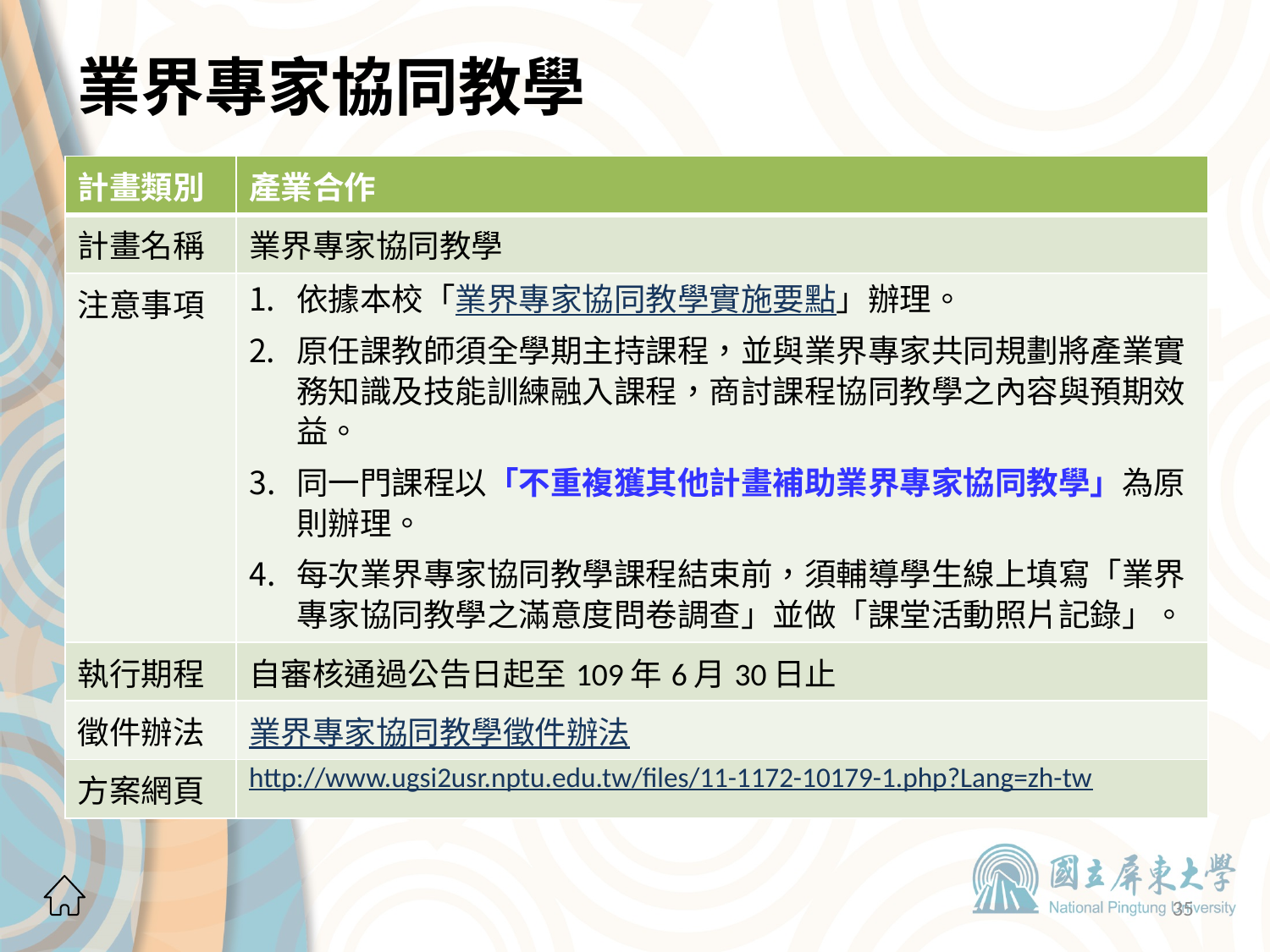

# 業界專家協同教學
| 計畫類別 | 產業合作 |
| --- | --- |
| 計畫名稱 | 業界專家協同教學 |
| 注意事項 | 依據本校「業界專家協同教學實施要點」辦理。 原任課教師須全學期主持課程，並與業界專家共同規劃將產業實務知識及技能訓練融入課程，商討課程協同教學之內容與預期效益。 同一門課程以「不重複獲其他計畫補助業界專家協同教學」為原則辦理。 每次業界專家協同教學課程結束前，須輔導學生線上填寫「業界專家協同教學之滿意度問卷調查」並做「課堂活動照片記錄」。 |
| 執行期程 | 自審核通過公告日起至109年6月30日止 |
| 徵件辦法 | 業界專家協同教學徵件辦法 |
| 方案網頁 | http://www.ugsi2usr.nptu.edu.tw/files/11-1172-10179-1.php?Lang=zh-tw |

35